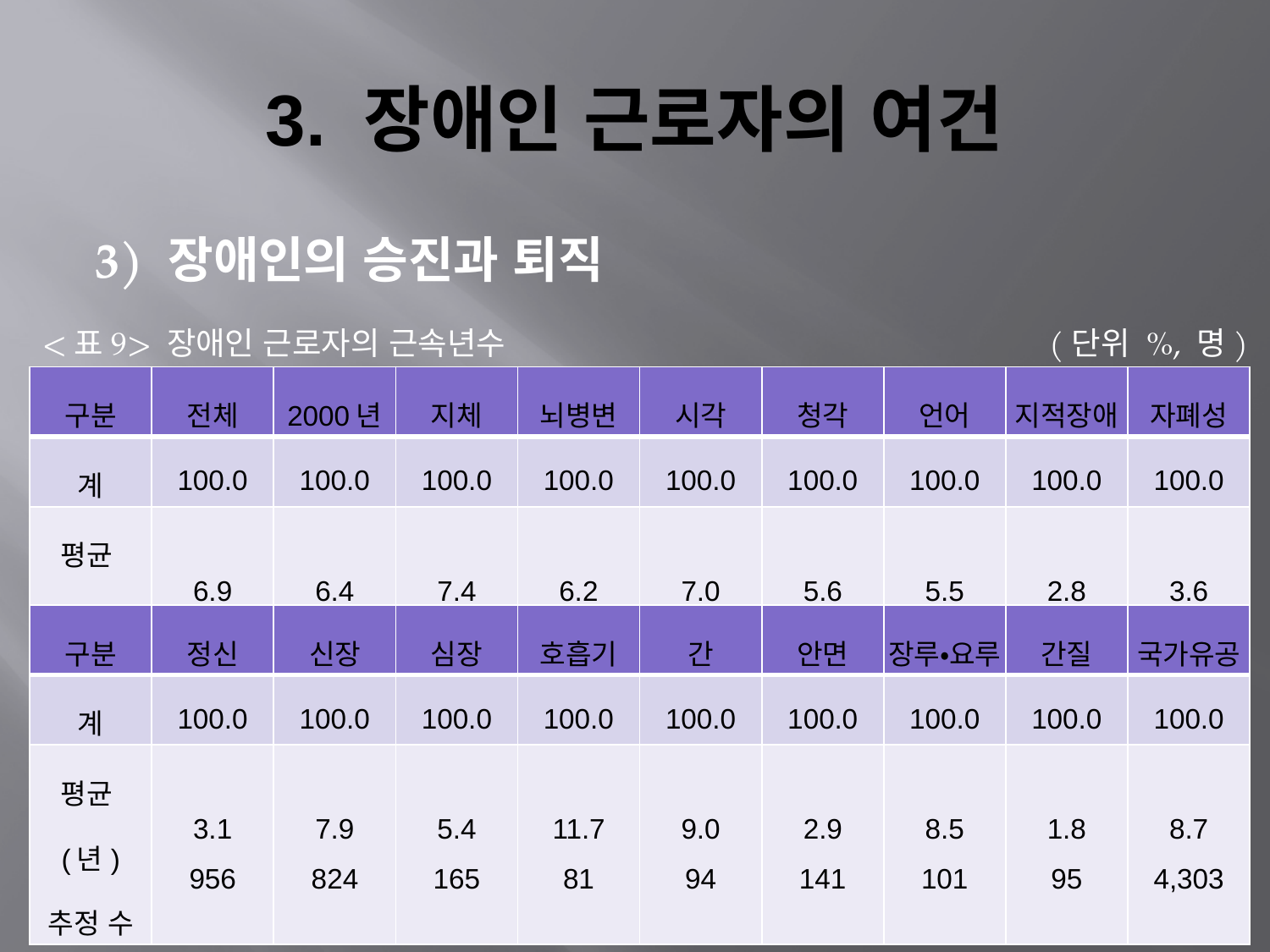

# 3. 장애인 근로자의 여건
3) 장애인의 승진과 퇴직

<표9> 장애인 근로자의 근속년수
(단위 %, 명)
| 구분 | 전체 | 2000년 | 지체 | 뇌병변 | 시각 | 청각 | 언어 | 지적장애 | 자폐성 |
| --- | --- | --- | --- | --- | --- | --- | --- | --- | --- |
| 계 | 100.0 | 100.0 | 100.0 | 100.0 | 100.0 | 100.0 | 100.0 | 100.0 | 100.0 |
| 평균(년) 추정 수 | 6.9 79,835 | 6.4 10,534 | 7.4 51,714 | 6.2 1,453 | 7.0 6,154 | 5.6 7,559 | 5.5 1,048 | 2.8 4,989 | 3.6 158 |
| 구분 | 정신 | 신장 | 심장 | 호흡기 | 간 | 안면 | 장루‧요루 | 간질 | 국가유공 |
| --- | --- | --- | --- | --- | --- | --- | --- | --- | --- |
| 계 | 100.0 | 100.0 | 100.0 | 100.0 | 100.0 | 100.0 | 100.0 | 100.0 | 100.0 |
| 평균(년) 추정 수 | 3.1 956 | 7.9 824 | 5.4 165 | 11.7 81 | 9.0 94 | 2.9 141 | 8.5 101 | 1.8 95 | 8.7 4,303 |